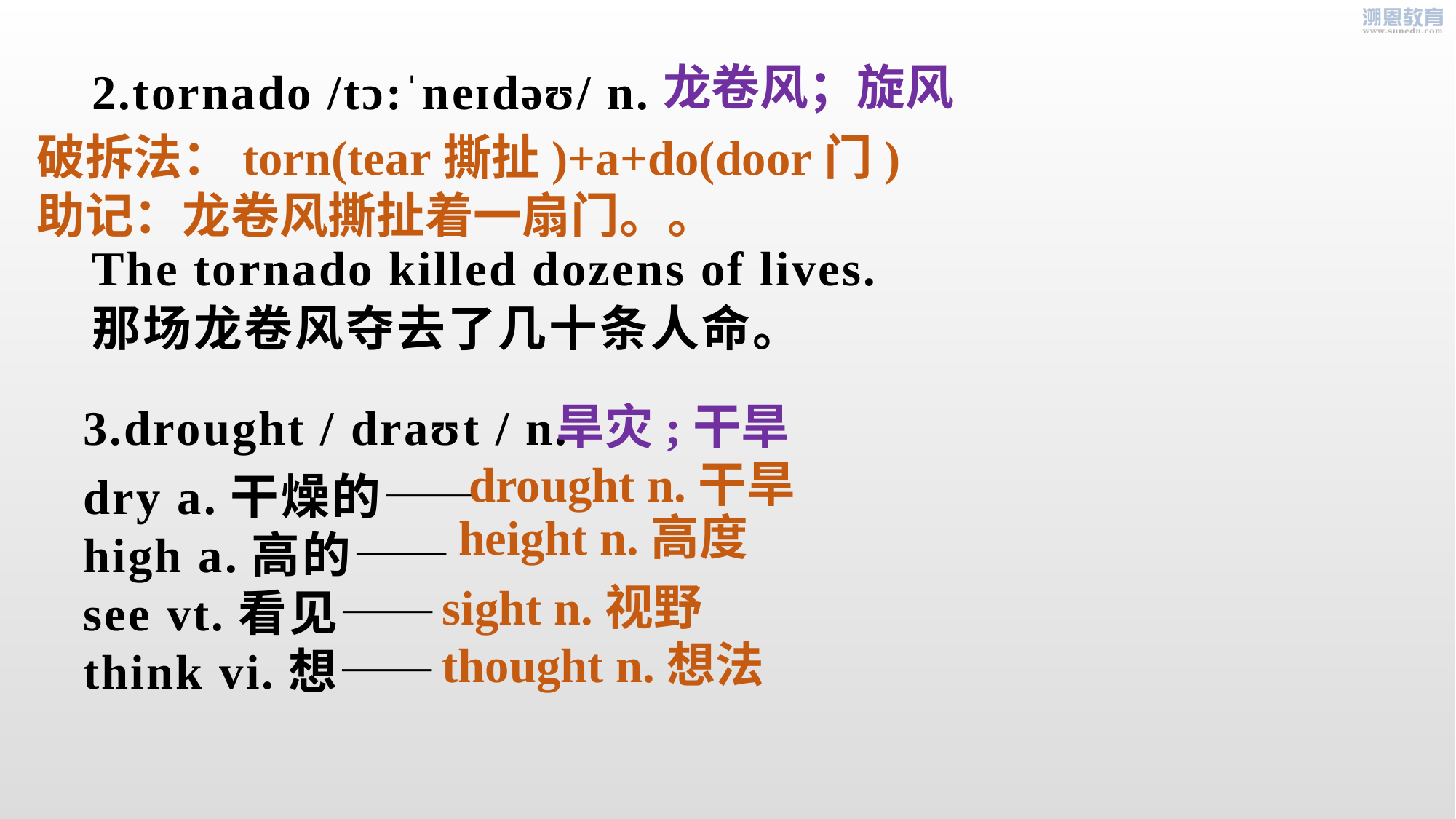

龙卷风；旋风
# 2.tornado /tɔ:ˈneɪdəʊ/ n.
破拆法：torn(tear撕扯)+a+do(door门)
助记：龙卷风撕扯着一扇门。。
The tornado killed dozens of lives.
那场龙卷风夺去了几十条人命。
3.drought / draʊt / n.
旱灾;干旱
dry a.干燥的——
high a.高的——
see vt.看见——
think vi.想——
drought n.干旱
height n.高度
sight n.视野
thought n.想法